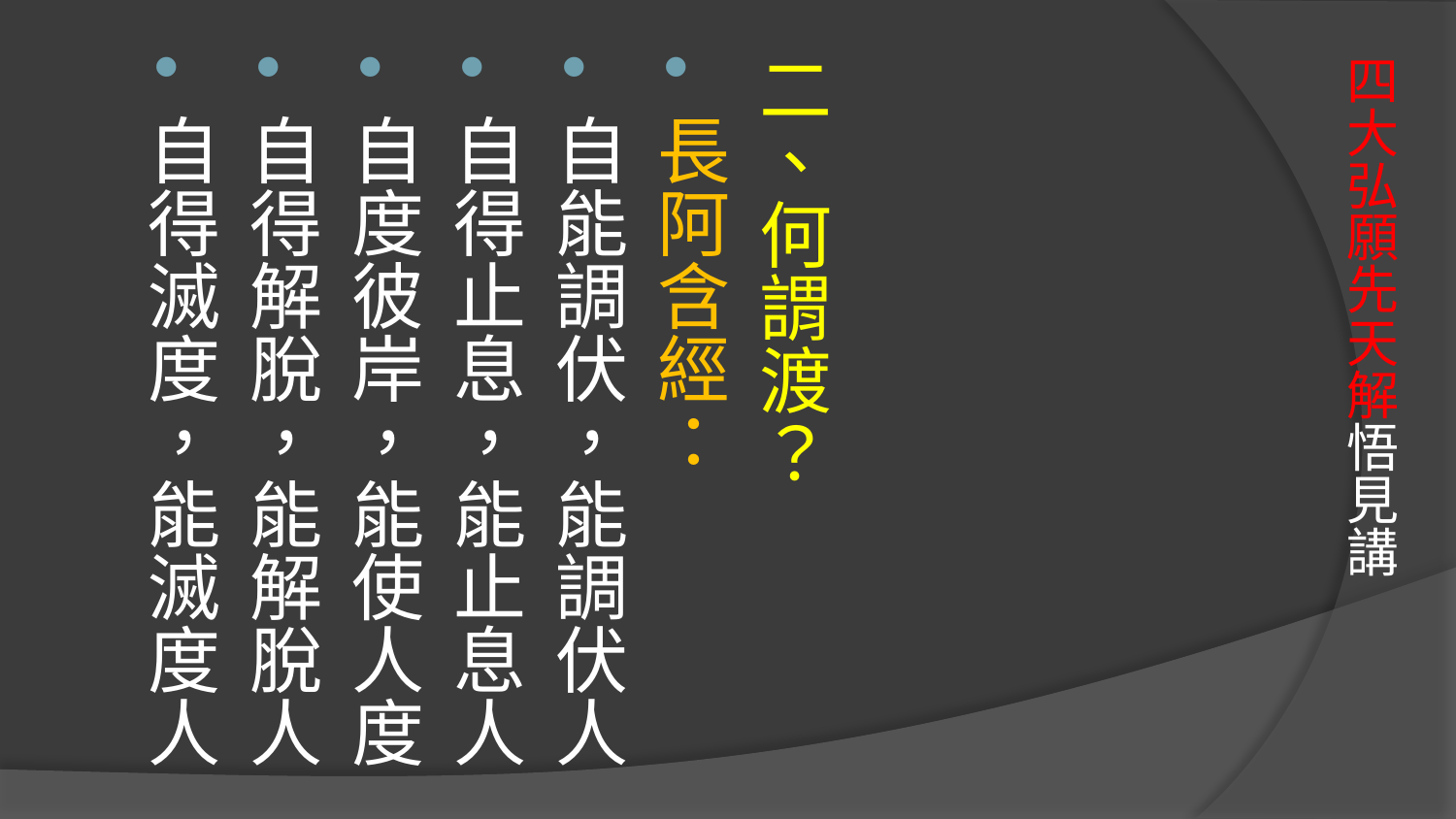

二、何謂渡？
長阿含經：
自能調伏，能調伏人
自得止息，能止息人
自度彼岸，能使人度
自得解脫，能解脫人
自得滅度，能滅度人

# 四大弘願先天解悟見講